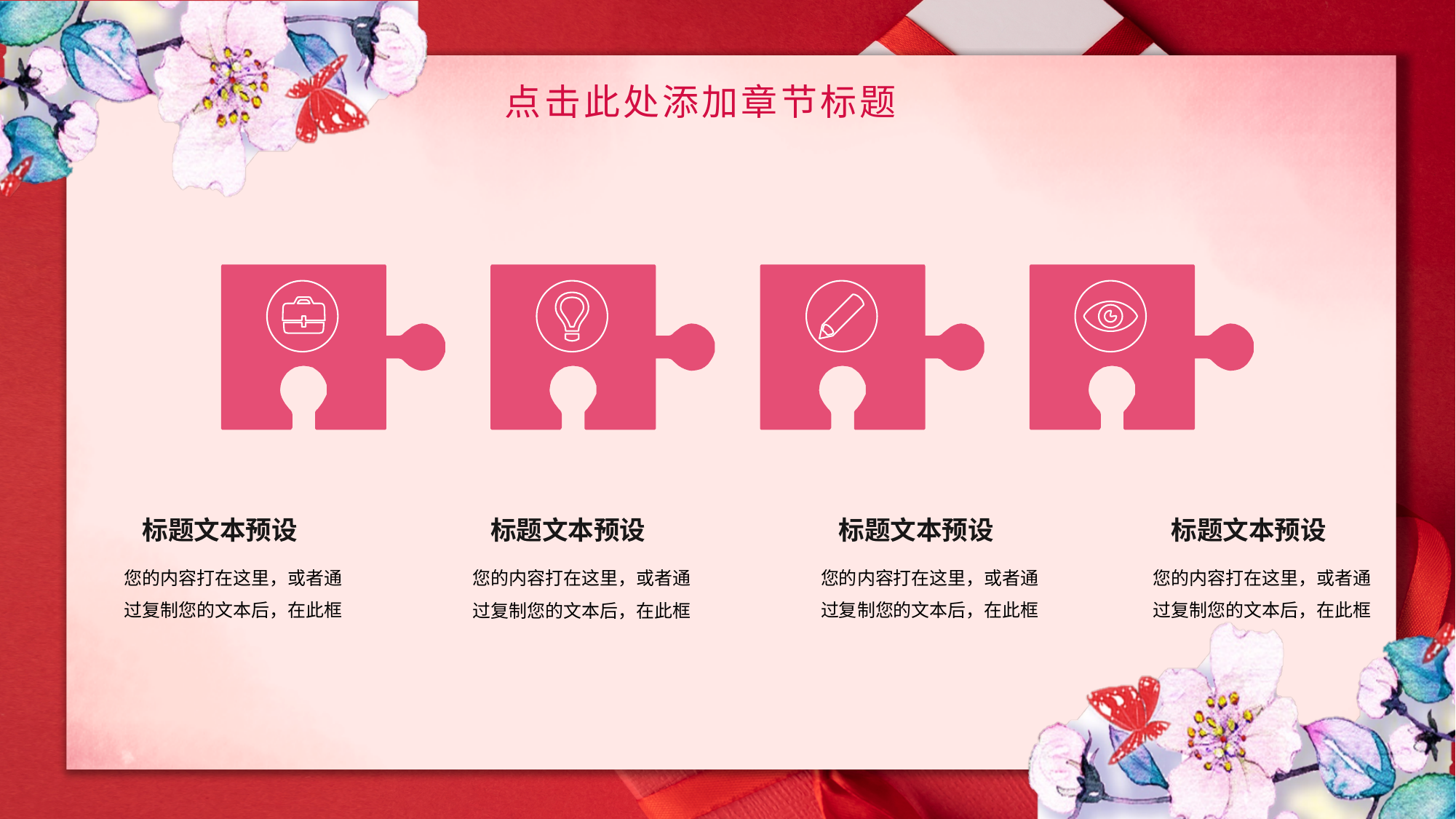

点击此处添加章节标题

标题文本预设
标题文本预设
标题文本预设
标题文本预设
您的内容打在这里，或者通过复制您的文本后，在此框
您的内容打在这里，或者通过复制您的文本后，在此框
您的内容打在这里，或者通过复制您的文本后，在此框
您的内容打在这里，或者通过复制您的文本后，在此框